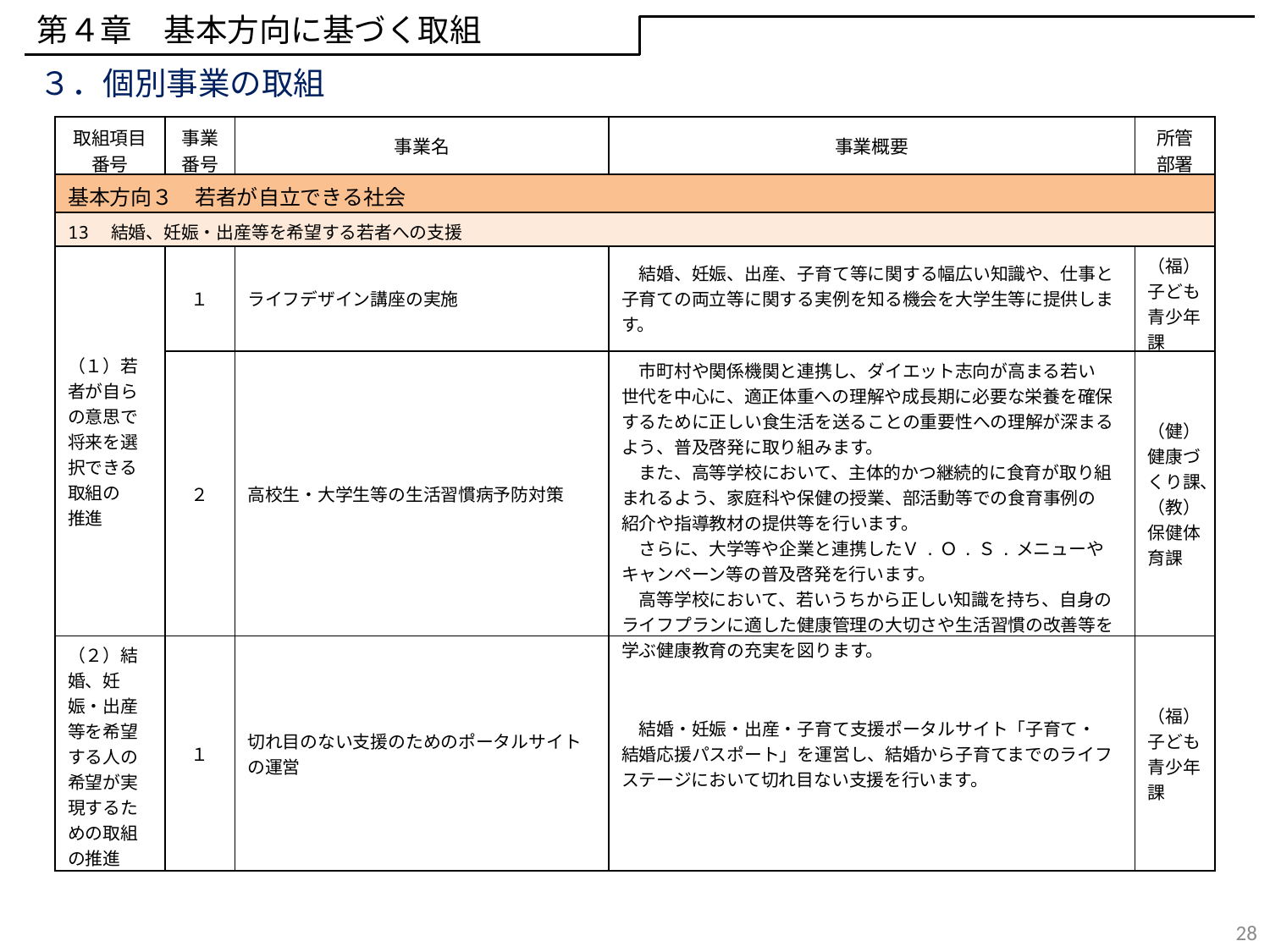

第４章　基本方向に基づく取組
３．個別事業の取組
| 取組項目 番号 | 事業 番号 | 事業名 | 事業概要 | 所管 部署 |
| --- | --- | --- | --- | --- |
| 基本方向３　若者が自立できる社会 |  |  |  |  |
| 13　結婚、妊娠・出産等を希望する若者への支援 |  |  |  |  |
| （１）若者が自らの意思で将来を選択できる取組の 推進 | １ | ライフデザイン講座の実施 | 結婚、妊娠、出産、子育て等に関する幅広い知識や、仕事と子育ての両立等に関する実例を知る機会を大学生等に提供します。 | （福）子ども青少年課 |
|  | ２ | 高校生・大学生等の生活習慣病予防対策 | 市町村や関係機関と連携し、ダイエット志向が高まる若い 世代を中心に、適正体重への理解や成長期に必要な栄養を確保するために正しい食生活を送ることの重要性への理解が深まるよう、普及啓発に取り組みます。 　また、高等学校において、主体的かつ継続的に食育が取り組まれるよう、家庭科や保健の授業、部活動等での食育事例の 紹介や指導教材の提供等を行います。 　さらに、大学等や企業と連携したＶ.Ｏ.Ｓ.メニューやキャンペーン等の普及啓発を行います。 　高等学校において、若いうちから正しい知識を持ち、自身のライフプランに適した健康管理の大切さや生活習慣の改善等を学ぶ健康教育の充実を図ります。 | （健）健康づくり課、（教）保健体育課 |
| （２）結婚、妊娠・出産等を希望する人の希望が実現するための取組の推進 | １ | 切れ目のない支援のためのポータルサイトの運営 | 結婚・妊娠・出産・子育て支援ポータルサイト「子育て・ 結婚応援パスポート」を運営し、結婚から子育てまでのライフステージにおいて切れ目ない支援を行います。 | （福）子ども青少年課 |
28